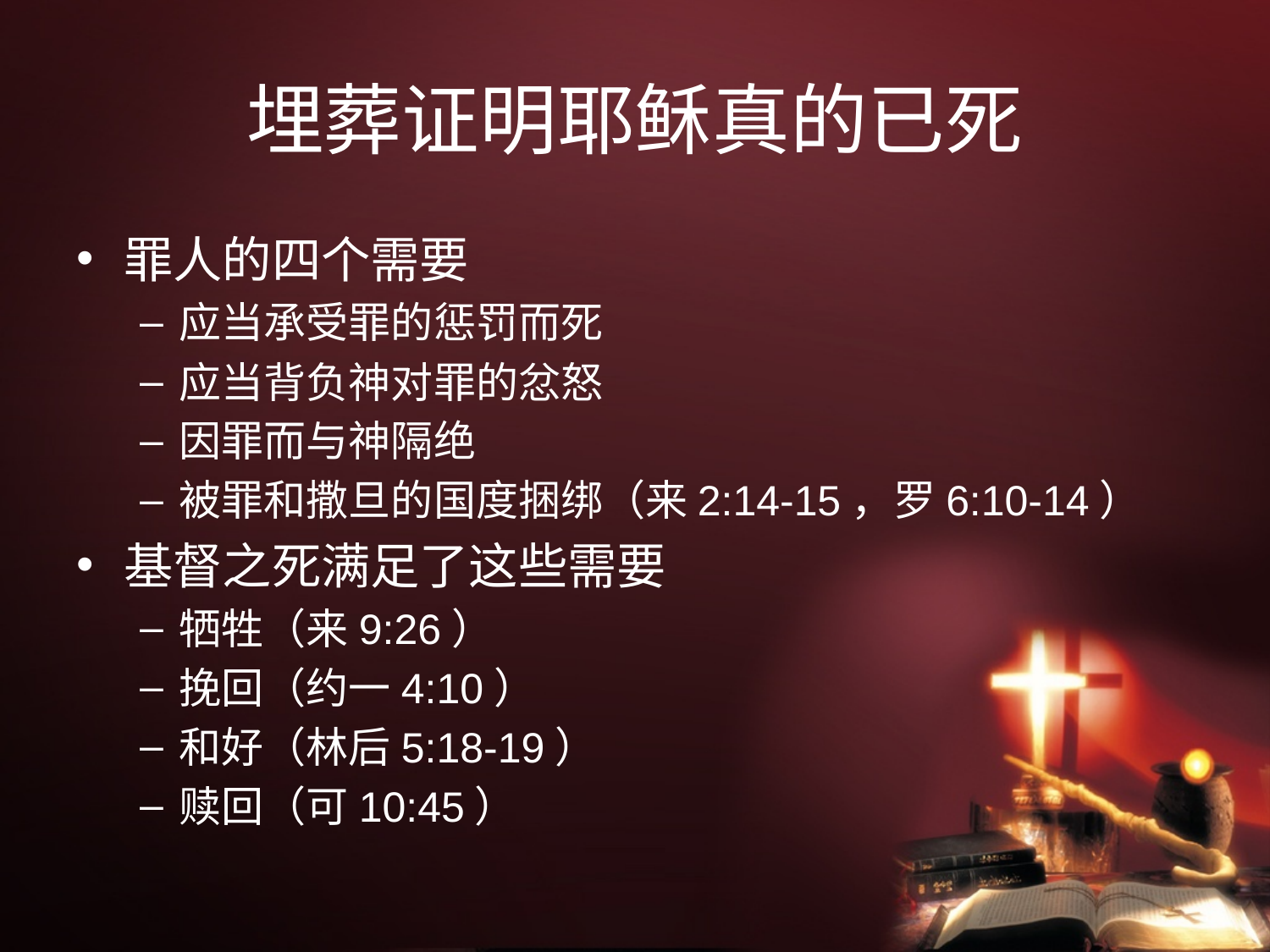

# 埋葬证明耶稣真的已死
罪人的四个需要
应当承受罪的惩罚而死
应当背负神对罪的忿怒
因罪而与神隔绝
被罪和撒旦的国度捆绑（来2:14-15，罗6:10-14）
基督之死满足了这些需要
牺牲（来9:26）
挽回（约一4:10）
和好（林后5:18-19）
赎回（可10:45）